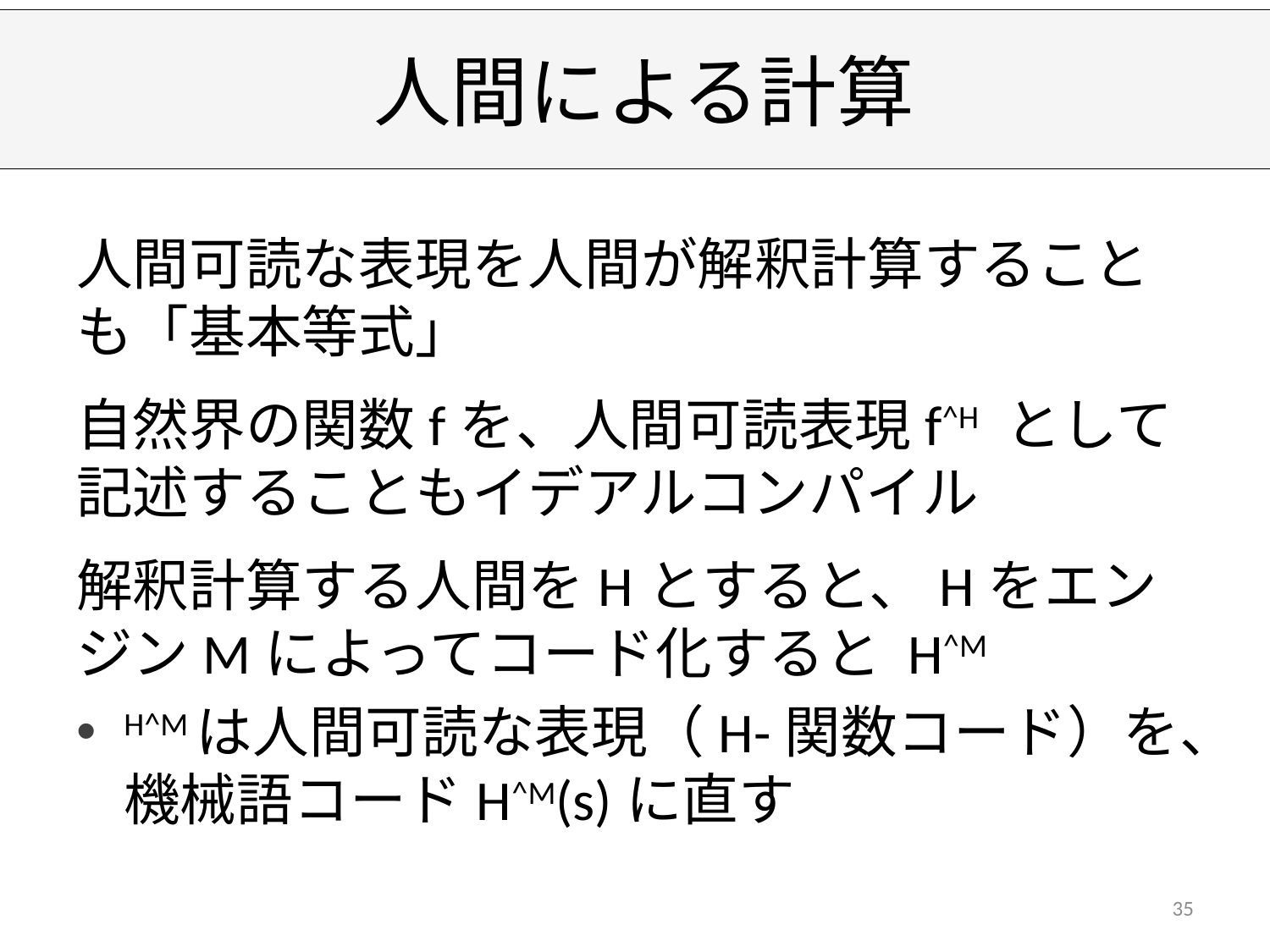

# 人間による計算
人間可読な表現を人間が解釈計算することも「基本等式」
自然界の関数fを、人間可読表現f^H として記述することもイデアルコンパイル
解釈計算する人間をHとすると、HをエンジンMによってコード化すると H^M
H^Mは人間可読な表現（H-関数コード）を、機械語コードH^M(s)に直す
35